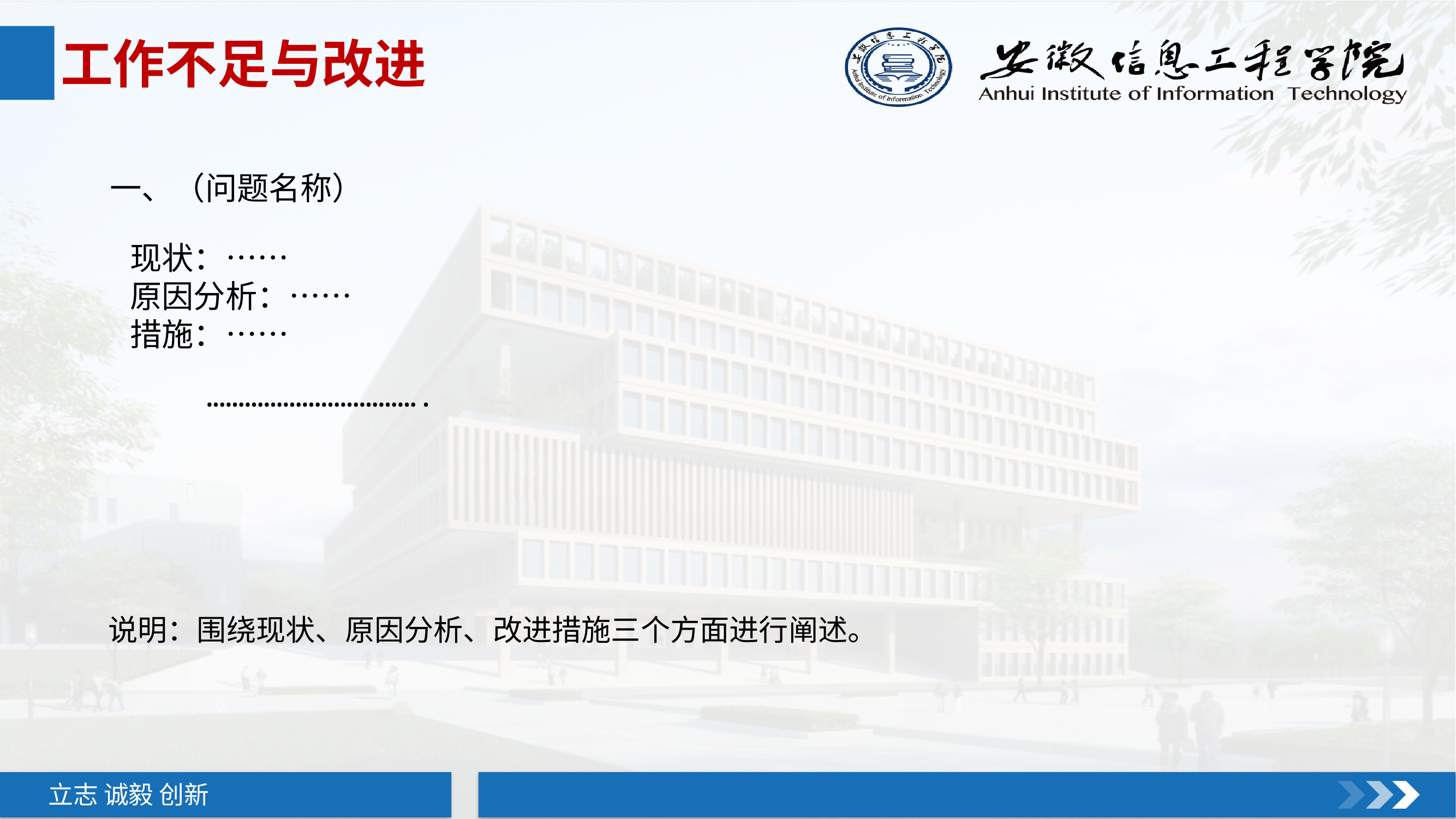

工作不足与改进
一、（问题名称）
现状：……
原因分析：……
措施：……
…………………………….
说明：围绕现状、原因分析、改进措施三个方面进行阐述。